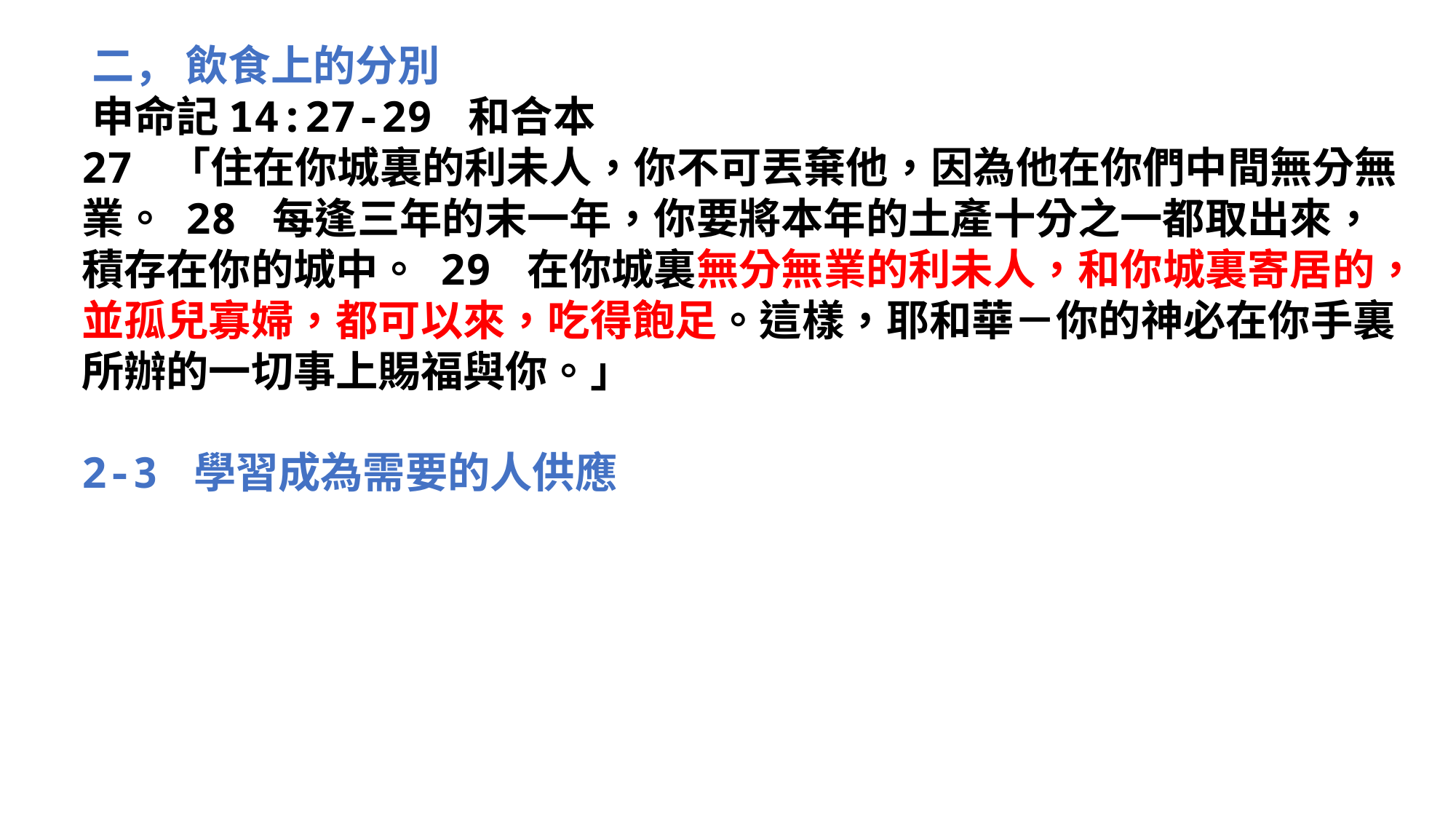

‪‪‪‪二， 飲食上的分別
‪‪‪申命記‬14:27-29 和合本
27 「住在你城裏的利未人，你不可丟棄他，因為他在你們中間無分無業。 28 每逢三年的末一年，你要將本年的土產十分之一都取出來，積存在你的城中。 29 在你城裏無分無業的利未人，和你城裏寄居的，並孤兒寡婦，都可以來，吃得飽足。這樣，耶和華－你的神必在你手裏所辦的一切事上賜福與你。」

2-3 學習成為需要的人供應